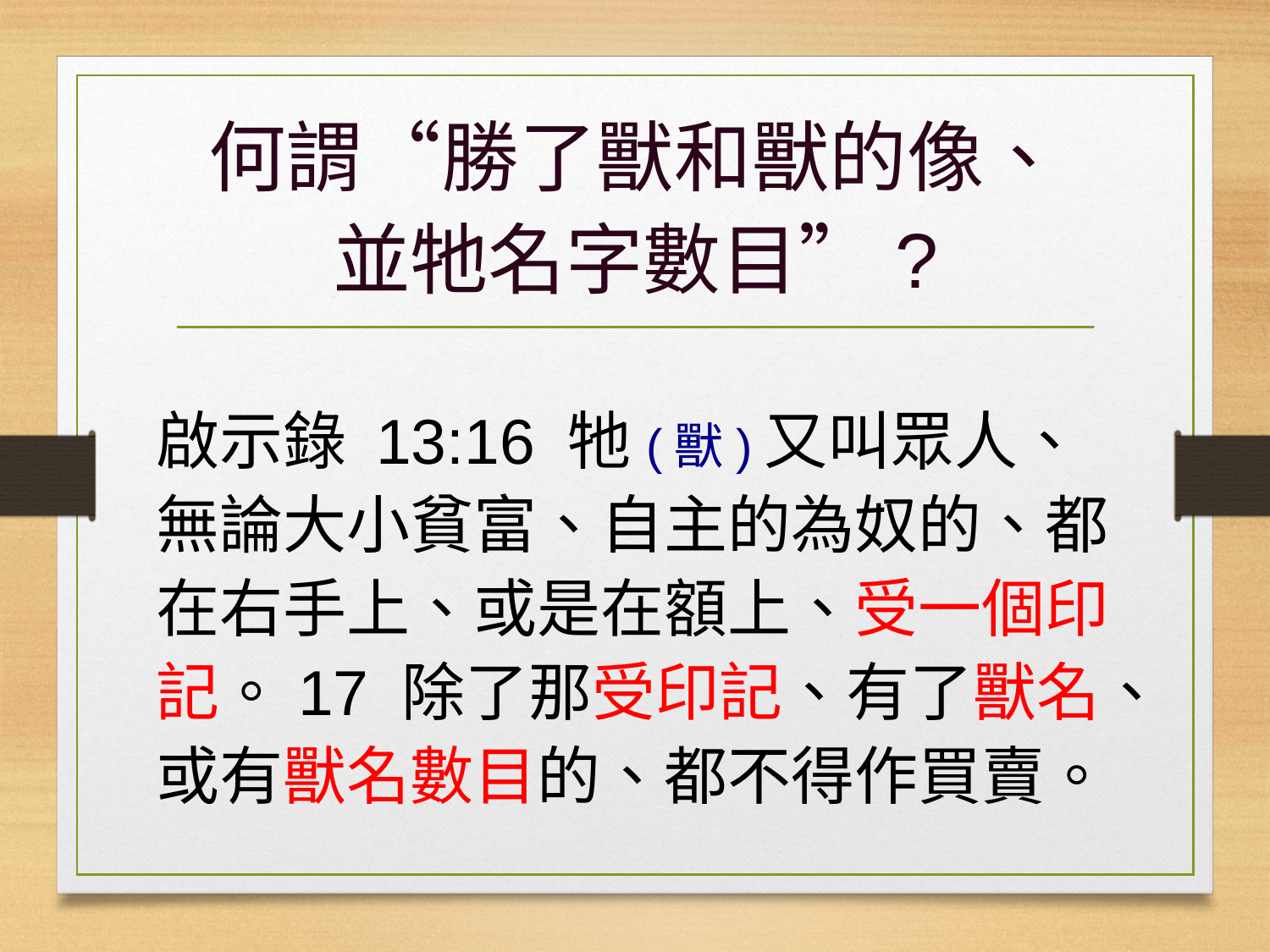

# 何謂“勝了獸和獸的像、並牠名字數目”?
啟示錄 13:16 牠(獸)又叫眾人、無論大小貧富、自主的為奴的、都在右手上、或是在額上、受一個印記。17 除了那受印記、有了獸名、或有獸名數目的、都不得作買賣。